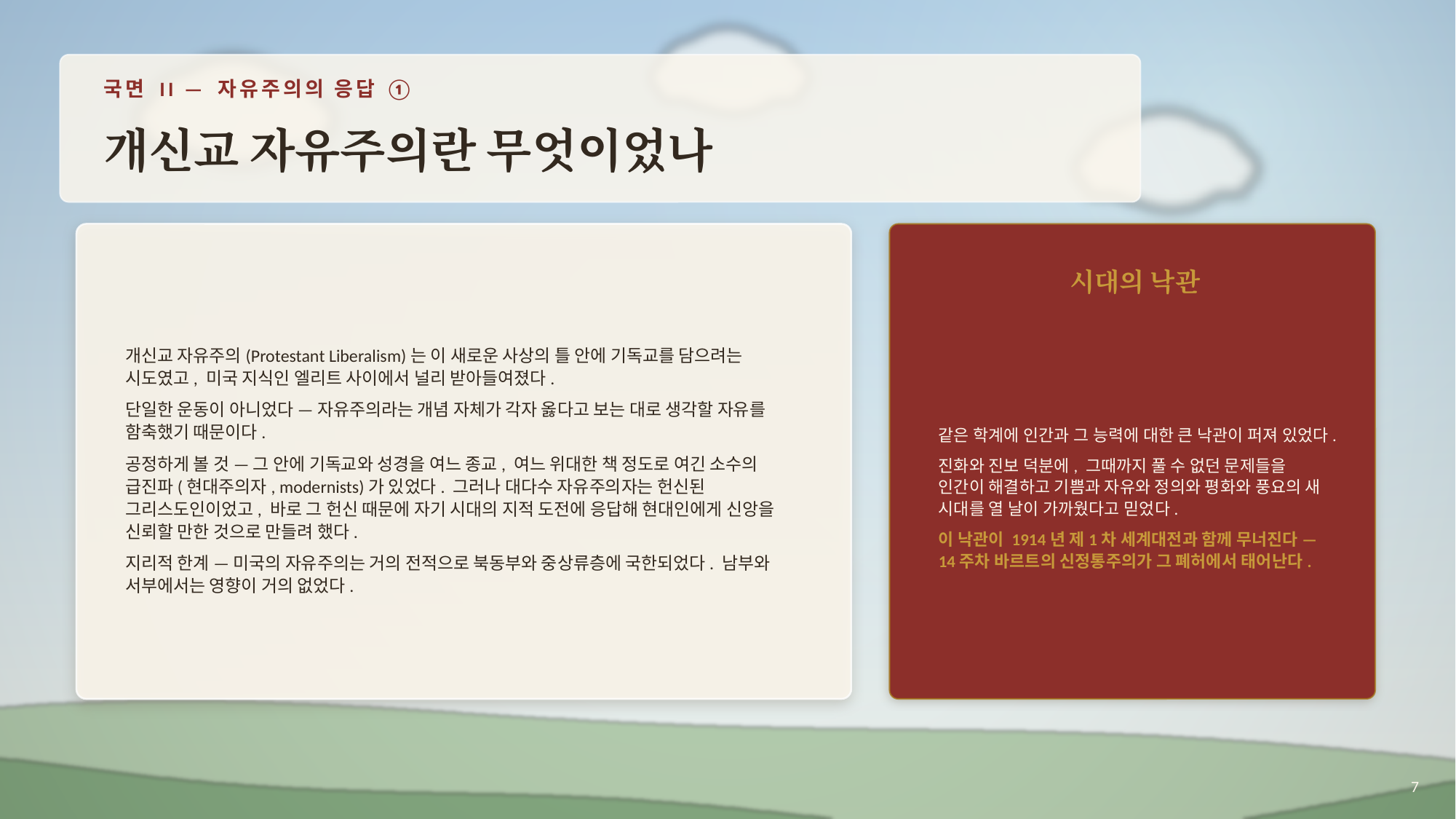

국면 II — 자유주의의 응답 ①
개신교 자유주의란 무엇이었나

개신교 자유주의(Protestant Liberalism)는 이 새로운 사상의 틀 안에 기독교를 담으려는 시도였고, 미국 지식인 엘리트 사이에서 널리 받아들여졌다.
단일한 운동이 아니었다 — 자유주의라는 개념 자체가 각자 옳다고 보는 대로 생각할 자유를 함축했기 때문이다.
공정하게 볼 것 — 그 안에 기독교와 성경을 여느 종교, 여느 위대한 책 정도로 여긴 소수의 급진파(현대주의자, modernists)가 있었다. 그러나 대다수 자유주의자는 헌신된 그리스도인이었고, 바로 그 헌신 때문에 자기 시대의 지적 도전에 응답해 현대인에게 신앙을 신뢰할 만한 것으로 만들려 했다.
지리적 한계 — 미국의 자유주의는 거의 전적으로 북동부와 중상류층에 국한되었다. 남부와 서부에서는 영향이 거의 없었다.
시대의 낙관
같은 학계에 인간과 그 능력에 대한 큰 낙관이 퍼져 있었다.
진화와 진보 덕분에, 그때까지 풀 수 없던 문제들을 인간이 해결하고 기쁨과 자유와 정의와 평화와 풍요의 새 시대를 열 날이 가까웠다고 믿었다.
이 낙관이 1914년 제1차 세계대전과 함께 무너진다 — 14주차 바르트의 신정통주의가 그 폐허에서 태어난다.
7